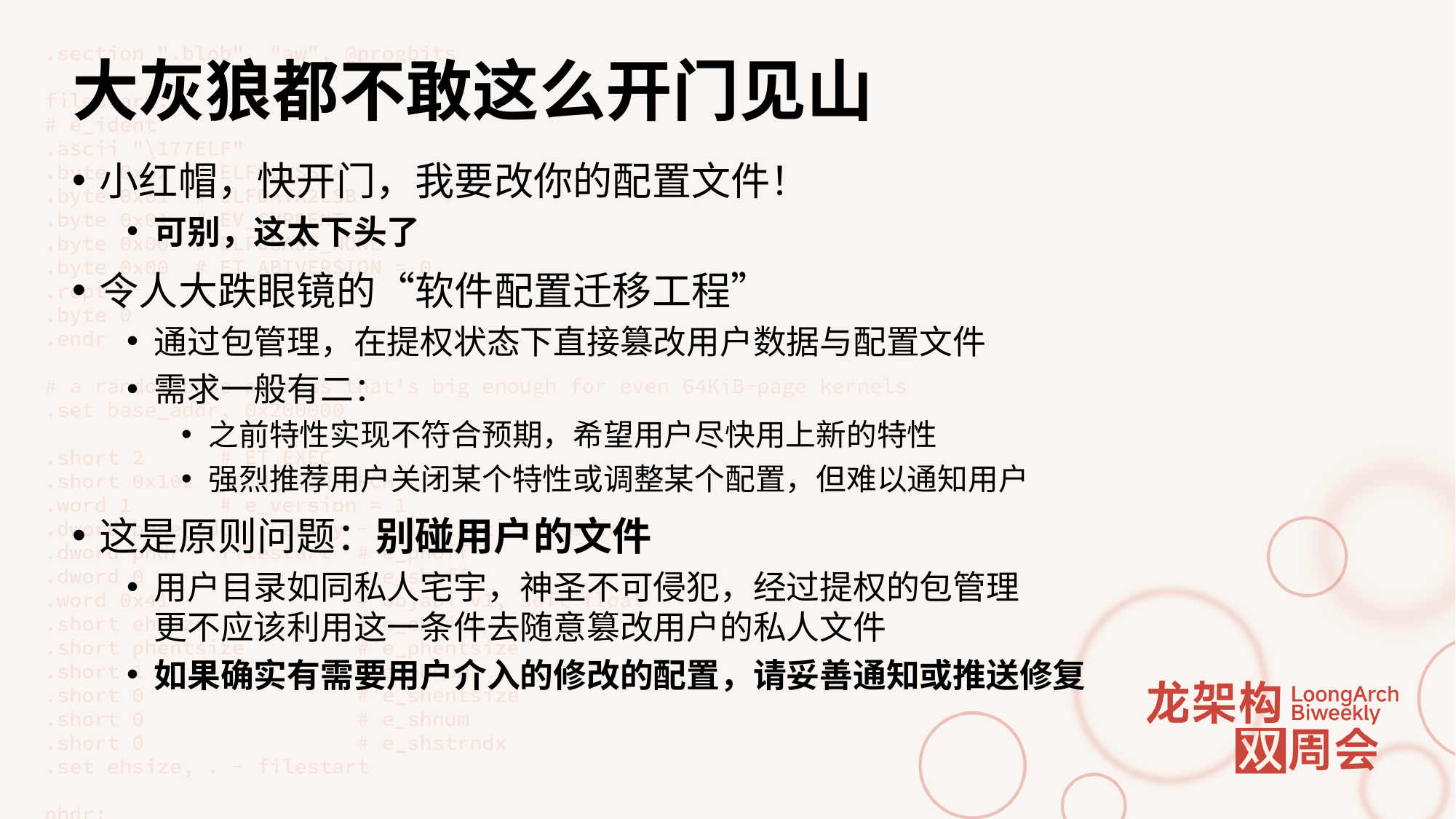

# 大灰狼都不敢这么开门见山
小红帽，快开门，我要改你的配置文件！
可别，这太下头了
令人大跌眼镜的“软件配置迁移工程”
通过包管理，在提权状态下直接篡改用户数据与配置文件
需求一般有二：
之前特性实现不符合预期，希望用户尽快用上新的特性
强烈推荐用户关闭某个特性或调整某个配置，但难以通知用户
这是原则问题：别碰用户的文件
用户目录如同私人宅宇，神圣不可侵犯，经过提权的包管理
更不应该利用这一条件去随意篡改用户的私人文件
如果确实有需要用户介入的修改的配置，请妥善通知或推送修复